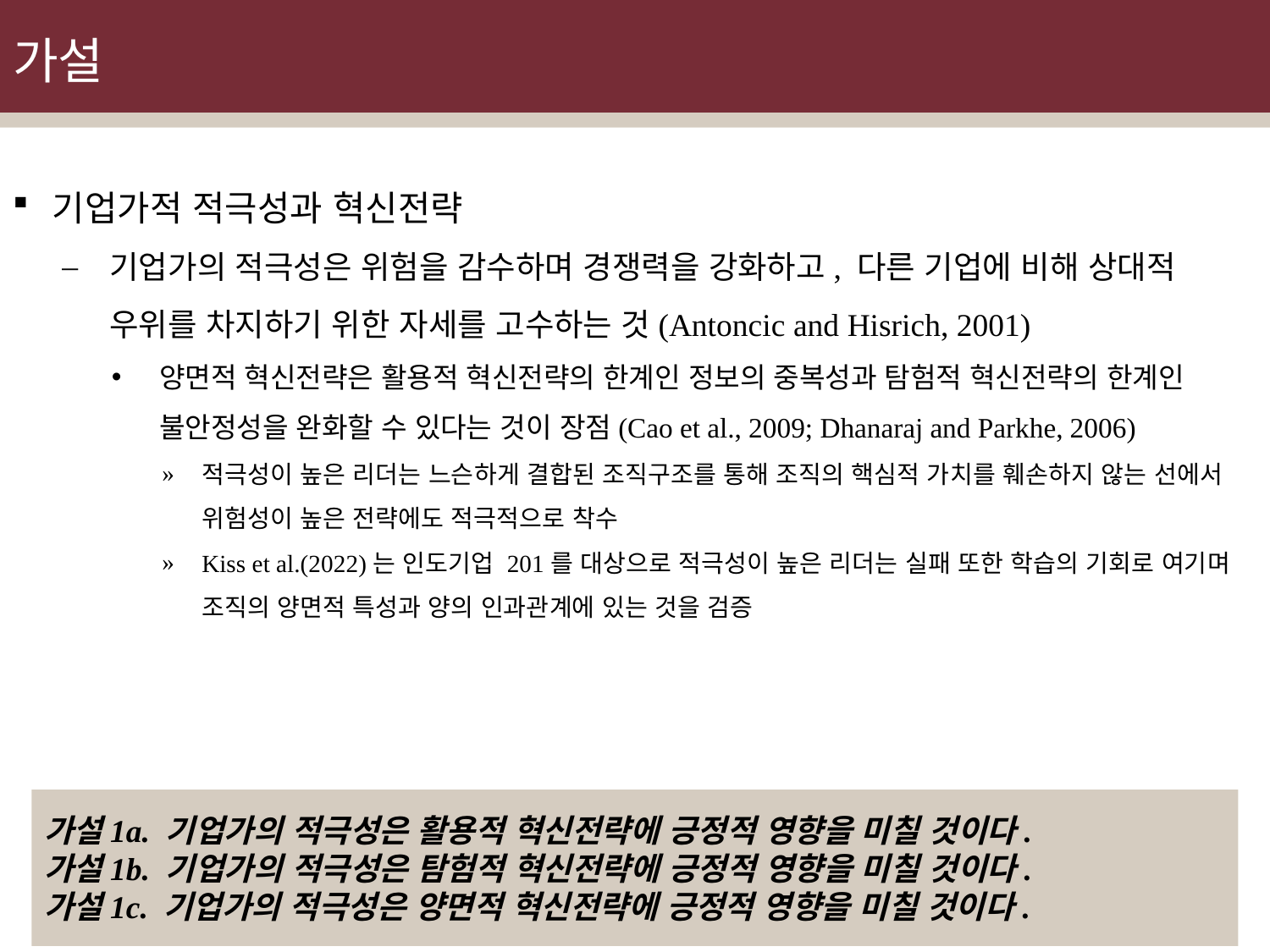

# 가설

기업가적 적극성과 혁신전략
기업가의 적극성은 위험을 감수하며 경쟁력을 강화하고, 다른 기업에 비해 상대적 우위를 차지하기 위한 자세를 고수하는 것(Antoncic and Hisrich, 2001)
양면적 혁신전략은 활용적 혁신전략의 한계인 정보의 중복성과 탐험적 혁신전략의 한계인 불안정성을 완화할 수 있다는 것이 장점(Cao et al., 2009; Dhanaraj and Parkhe, 2006)
적극성이 높은 리더는 느슨하게 결합된 조직구조를 통해 조직의 핵심적 가치를 훼손하지 않는 선에서 위험성이 높은 전략에도 적극적으로 착수
Kiss et al.(2022)는 인도기업 201를 대상으로 적극성이 높은 리더는 실패 또한 학습의 기회로 여기며 조직의 양면적 특성과 양의 인과관계에 있는 것을 검증
가설1a. 기업가의 적극성은 활용적 혁신전략에 긍정적 영향을 미칠 것이다.
가설1b. 기업가의 적극성은 탐험적 혁신전략에 긍정적 영향을 미칠 것이다.
가설1c. 기업가의 적극성은 양면적 혁신전략에 긍정적 영향을 미칠 것이다.